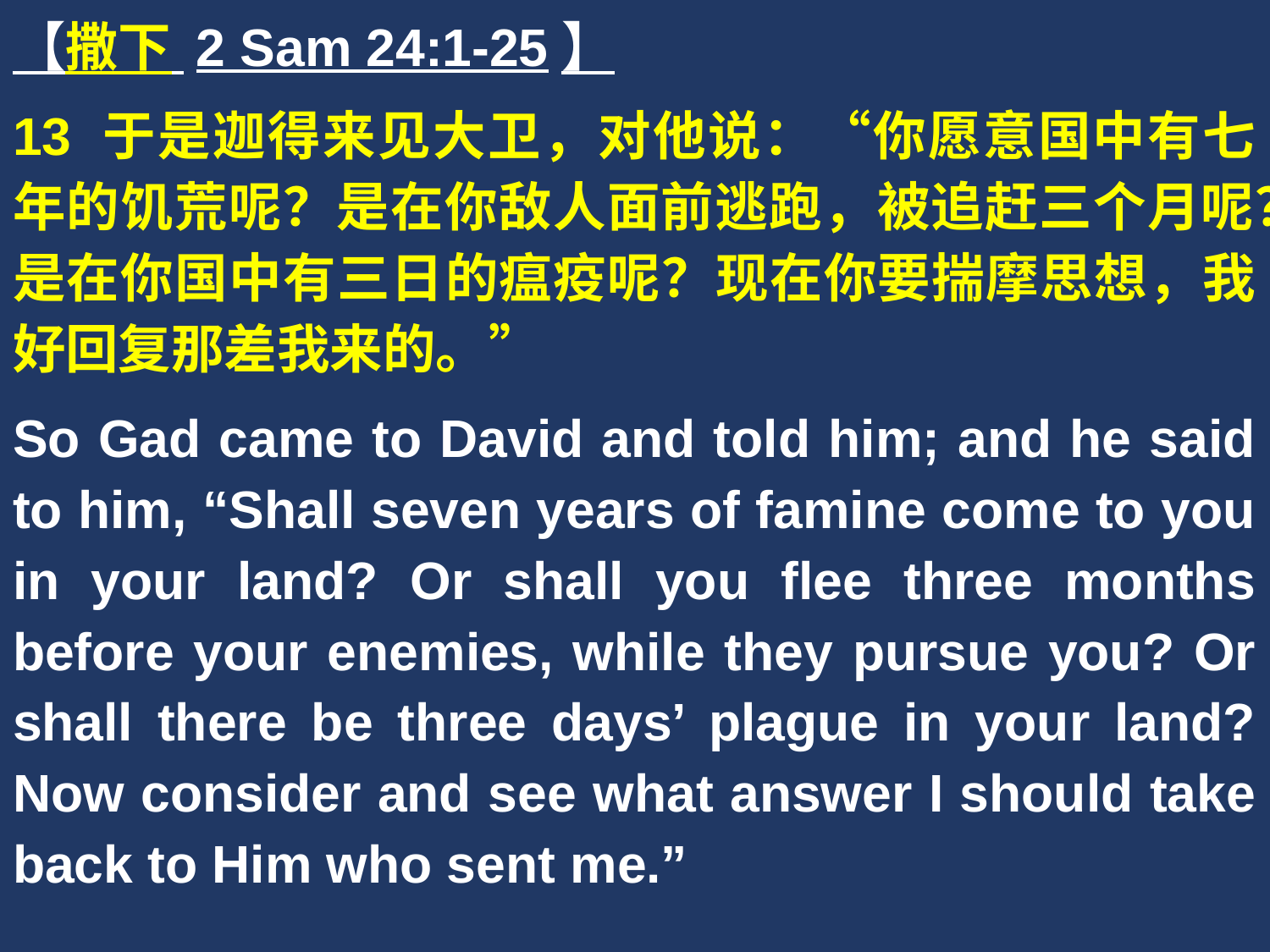

【撒下 2 Sam 24:1-25】
13 于是迦得来见大卫，对他说：“你愿意国中有七年的饥荒呢？是在你敌人面前逃跑，被追赶三个月呢？是在你国中有三日的瘟疫呢？现在你要揣摩思想，我好回复那差我来的。”
So Gad came to David and told him; and he said to him, “Shall seven years of famine come to you in your land? Or shall you flee three months before your enemies, while they pursue you? Or shall there be three days’ plague in your land? Now consider and see what answer I should take back to Him who sent me.”